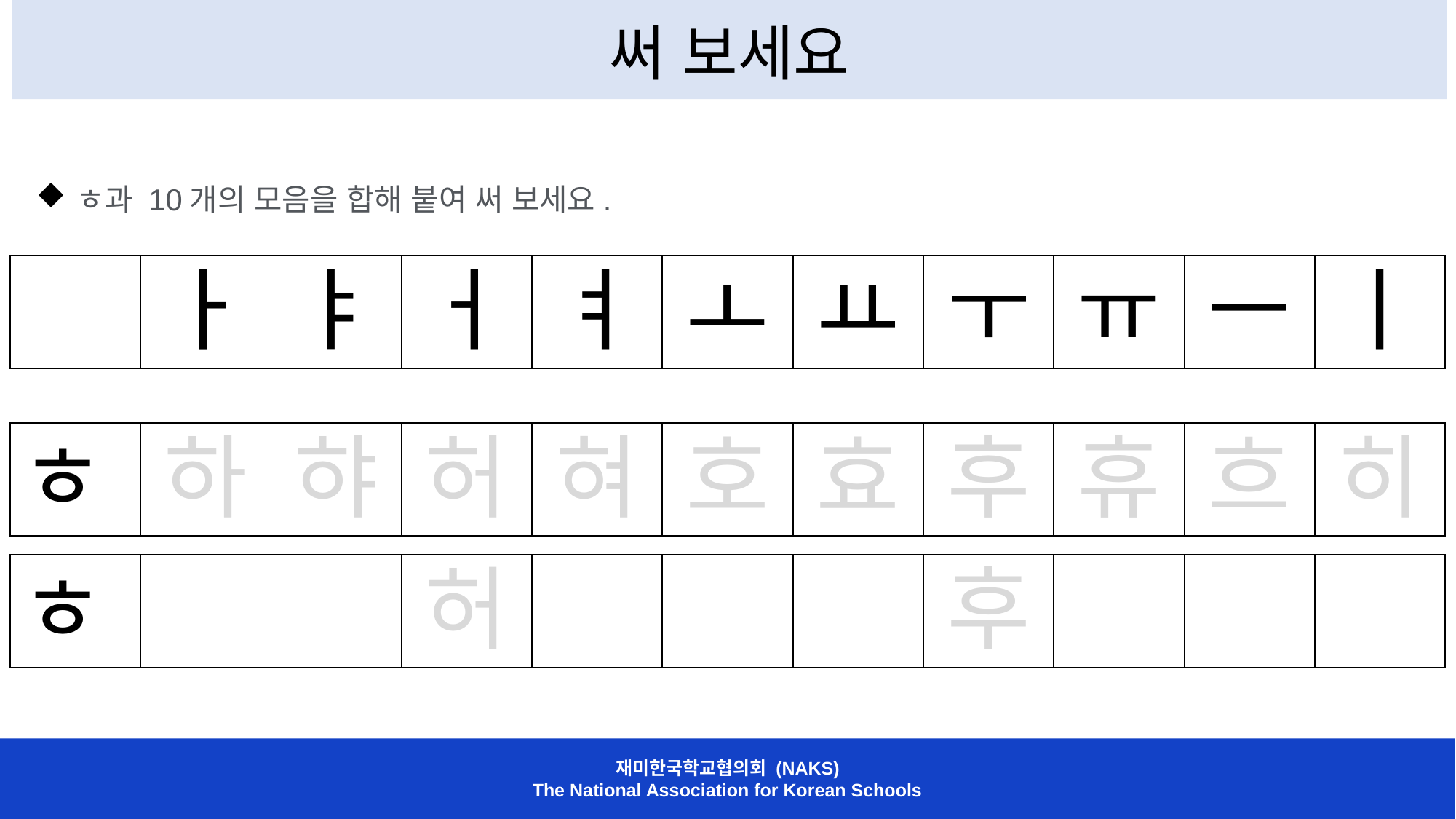

써 보세요
ㅎ과 10개의 모음을 합해 붙여 써 보세요.
|  | ㅏ | ㅑ | ㅓ | ㅕ | ㅗ | ㅛ | ㅜ | ㅠ | ㅡ | ㅣ |
| --- | --- | --- | --- | --- | --- | --- | --- | --- | --- | --- |
| ㅎ | 하 | 햐 | 허 | 혀 | 호 | 효 | 후 | 휴 | 흐 | 히 |
| --- | --- | --- | --- | --- | --- | --- | --- | --- | --- | --- |
| ㅎ |  |  | 허 |  |  |  | 후 |  |  |  |
| --- | --- | --- | --- | --- | --- | --- | --- | --- | --- | --- |
재미한국학교협의회 (NAKS)
The National Association for Korean Schools